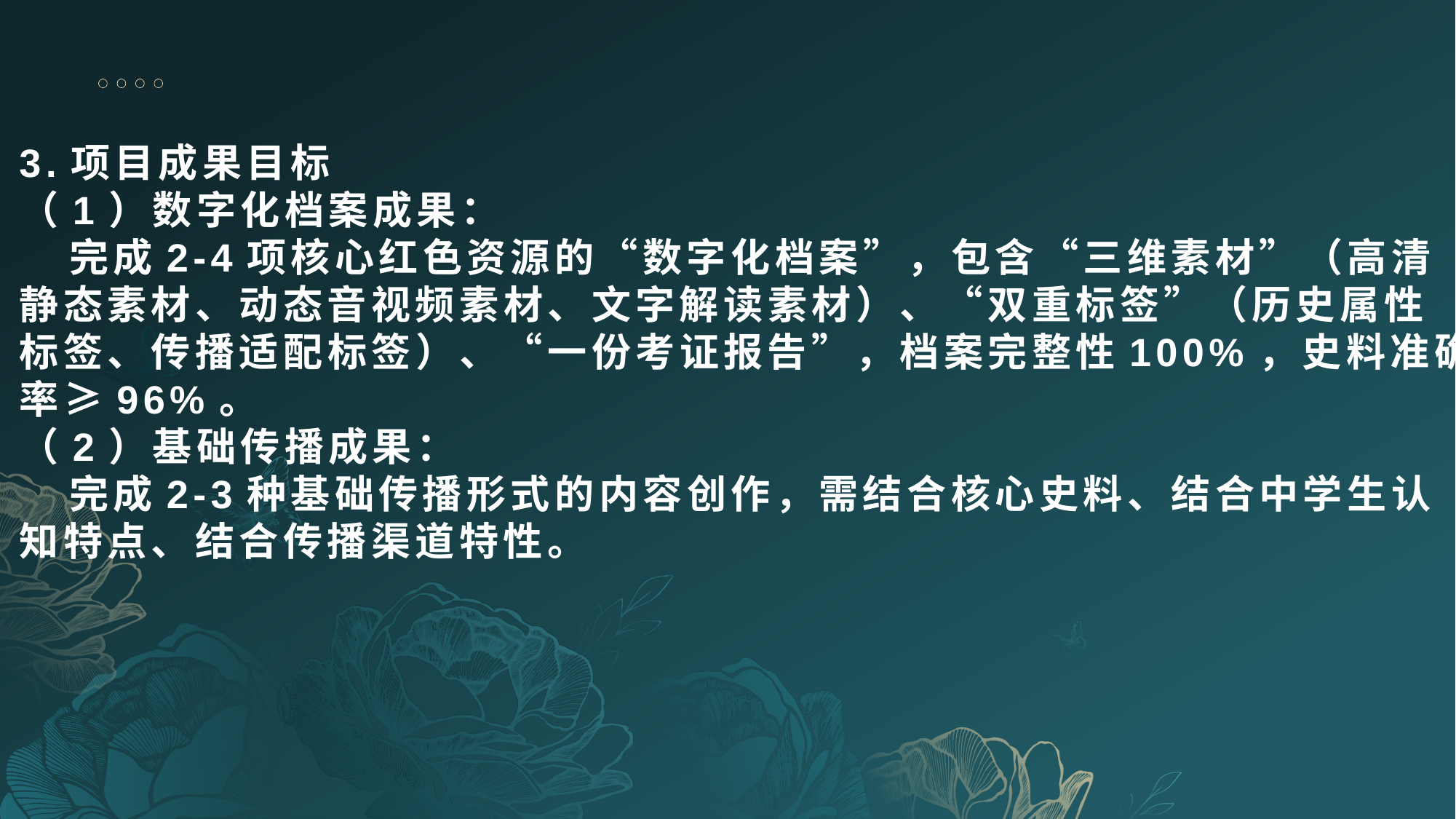

3.项目成果目标
（1）数字化档案成果：
   完成2-4项核心红色资源的“数字化档案”，包含“三维素材”（高清
静态素材、动态音视频素材、文字解读素材）、“双重标签”（历史属性
标签、传播适配标签）、“一份考证报告”，档案完整性100%，史料准确
率≥96%。
（2）基础传播成果：
   完成2-3种基础传播形式的内容创作，需结合核心史料、结合中学生认
知特点、结合传播渠道特性。